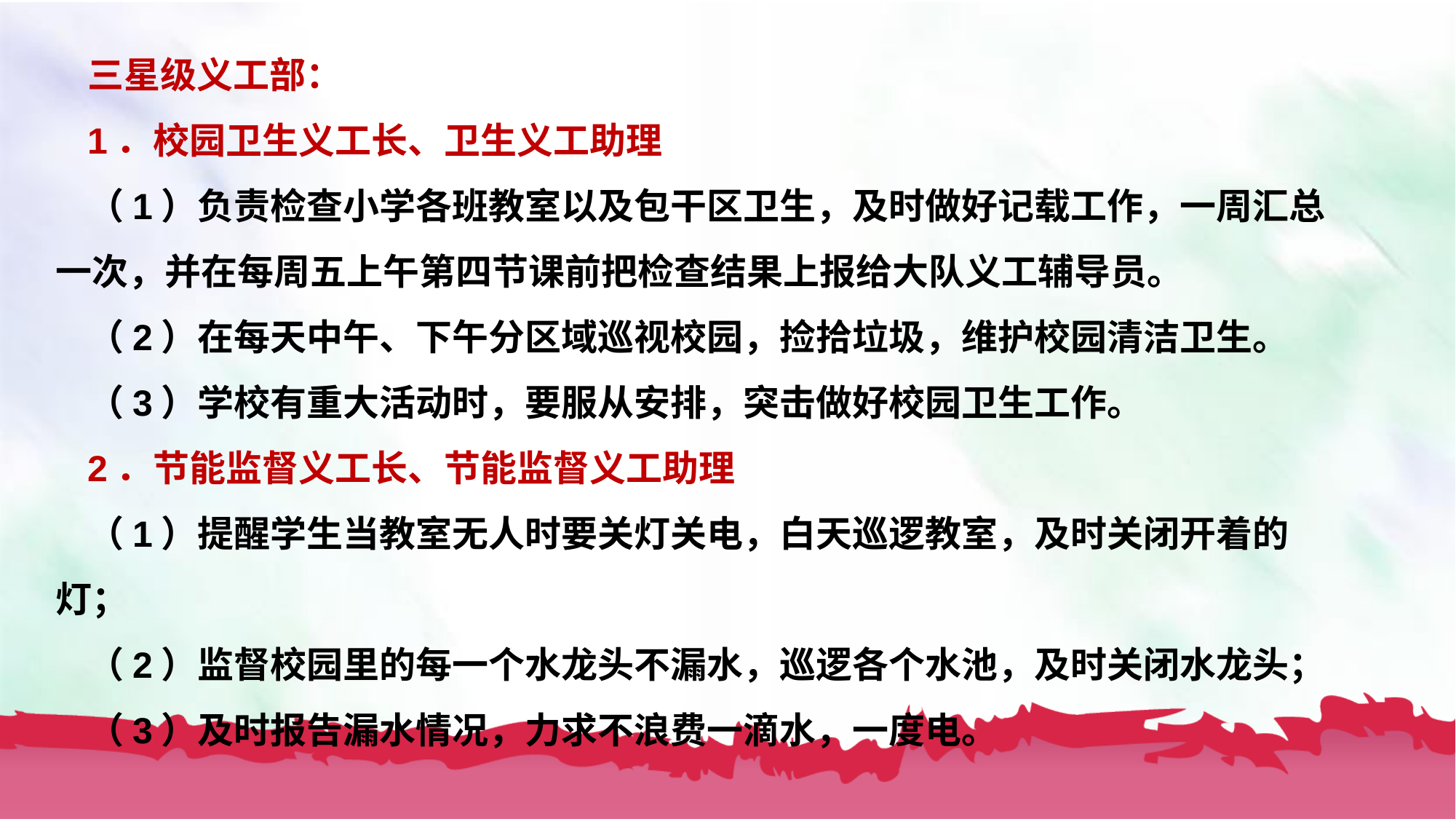

三星级义工部：
1．校园卫生义工长、卫生义工助理
（1）负责检查小学各班教室以及包干区卫生，及时做好记载工作，一周汇总一次，并在每周五上午第四节课前把检查结果上报给大队义工辅导员。
（2）在每天中午、下午分区域巡视校园，捡拾垃圾，维护校园清洁卫生。
（3）学校有重大活动时，要服从安排，突击做好校园卫生工作。
2．节能监督义工长、节能监督义工助理
（1）提醒学生当教室无人时要关灯关电，白天巡逻教室，及时关闭开着的灯；
（2）监督校园里的每一个水龙头不漏水，巡逻各个水池，及时关闭水龙头；
（3）及时报告漏水情况，力求不浪费一滴水，一度电。